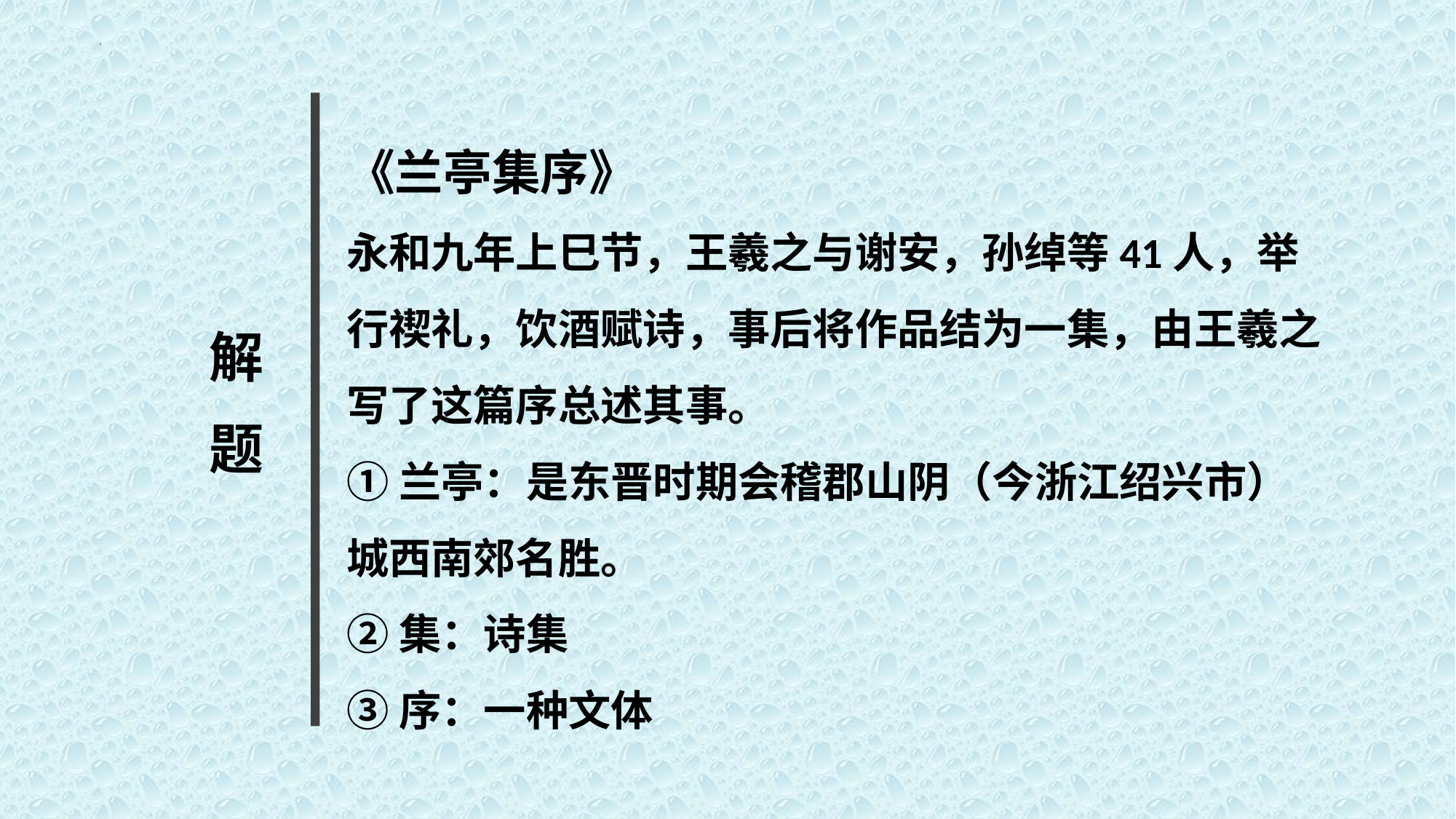

《兰亭集序》
永和九年上巳节，王羲之与谢安，孙绰等41人，举行禊礼，饮酒赋诗，事后将作品结为一集，由王羲之写了这篇序总述其事。
①兰亭：是东晋时期会稽郡山阴（今浙江绍兴市）城西南郊名胜。
②集：诗集
③序：一种文体
解题